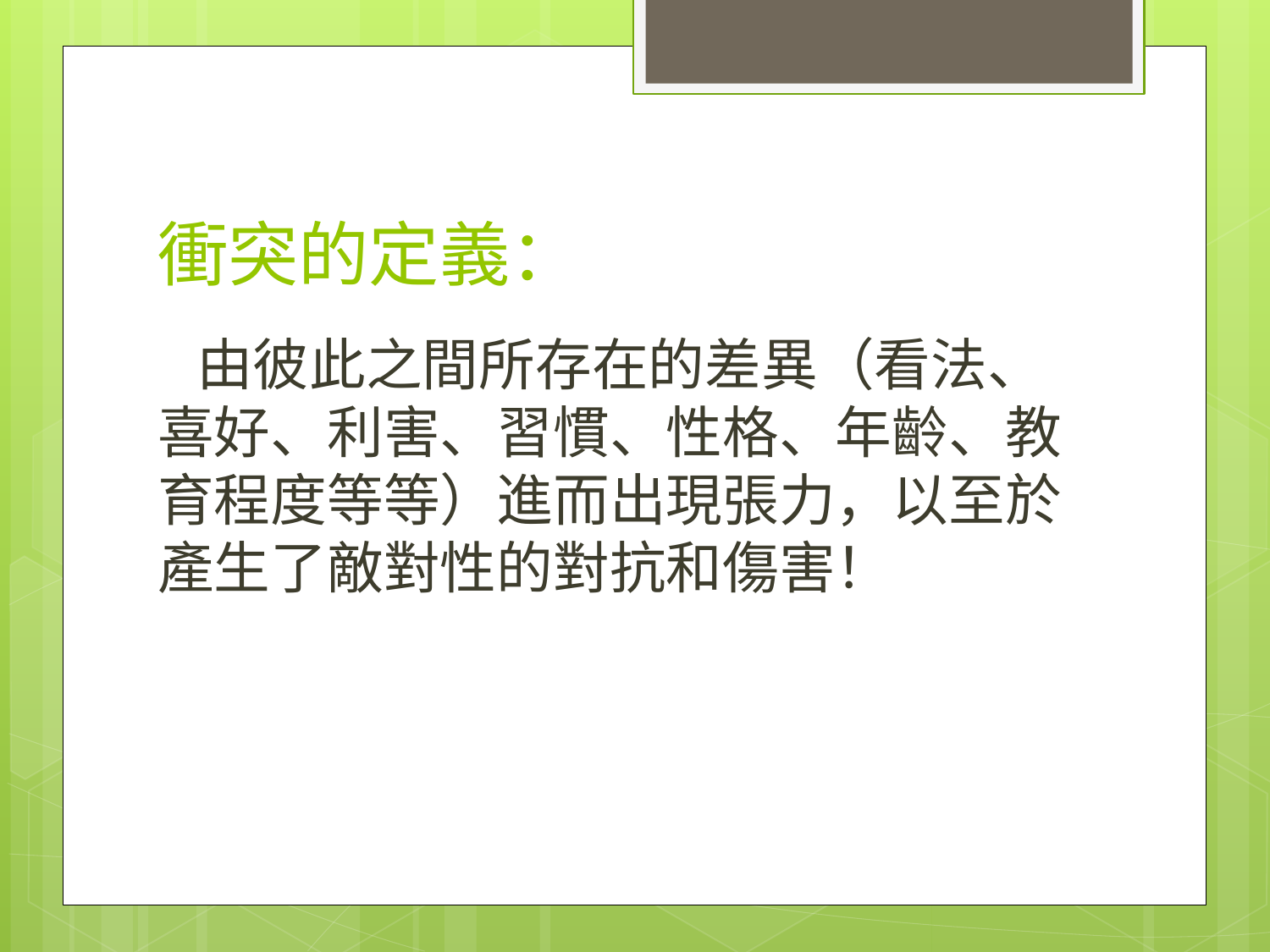

# 衝突的定義：
  由彼此之間所存在的差異（看法、喜好、利害、習慣、性格、年齡、教育程度等等）進而出現張力，以至於產生了敵對性的對抗和傷害！